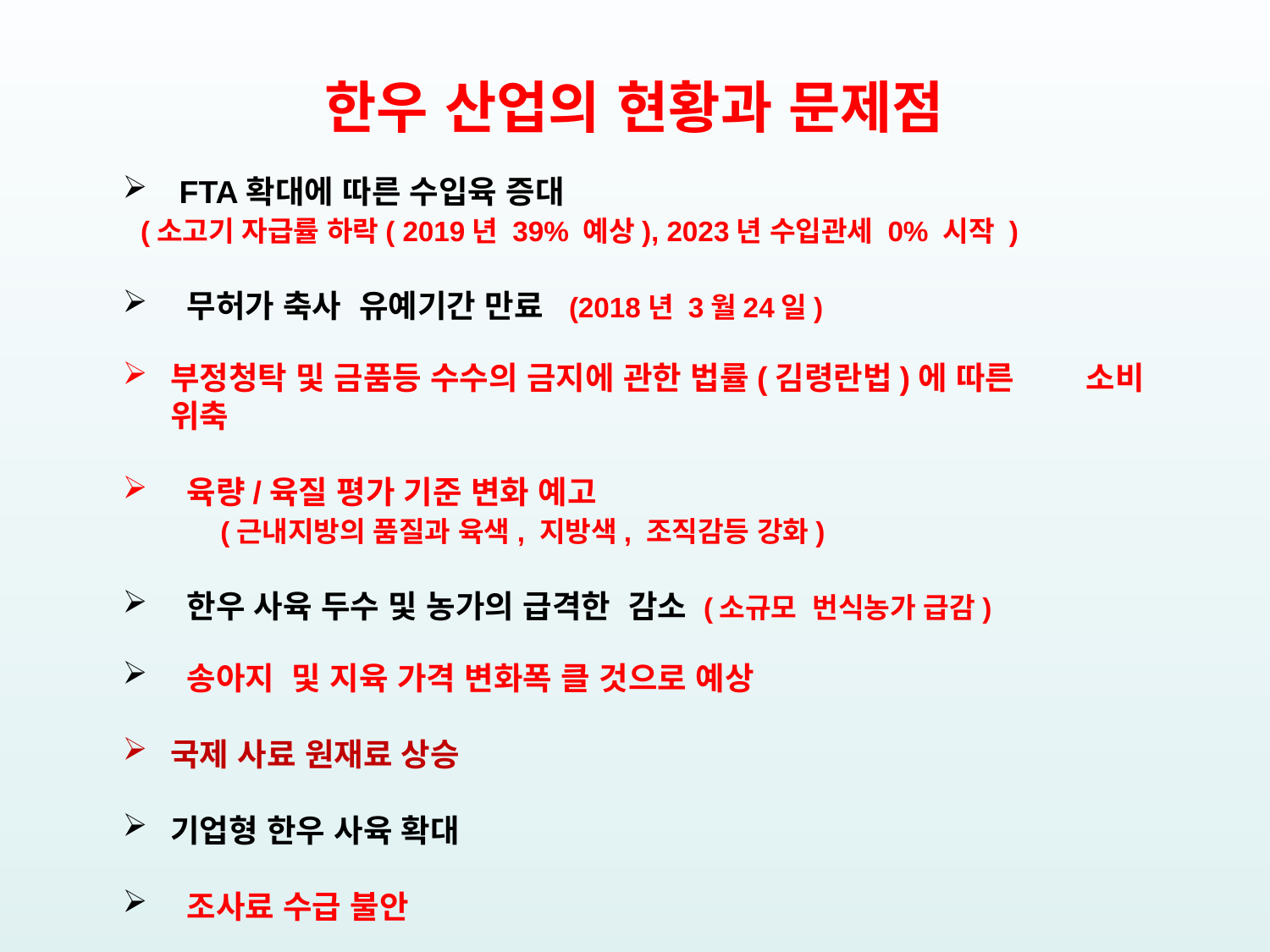

# 한우 산업의 현황과 문제점
 FTA확대에 따른 수입육 증대
  (소고기 자급률 하락( 2019년 39% 예상), 2023년 수입관세 0% 시작 )

 무허가 축사  유예기간 만료  (2018년 3월24일)

부정청탁 및 금품등 수수의 금지에 관한 법률(김령란법)에 따른 	   소비 위축

 육량/육질 평가 기준 변화 예고
           (근내지방의 품질과 육색, 지방색, 조직감등 강화)

 한우 사육 두수 및 농가의 급격한  감소 (소규모  번식농가 급감)

 송아지  및 지육 가격 변화폭 클 것으로 예상

국제 사료 원재료 상승

기업형 한우 사육 확대

 조사료 수급 불안